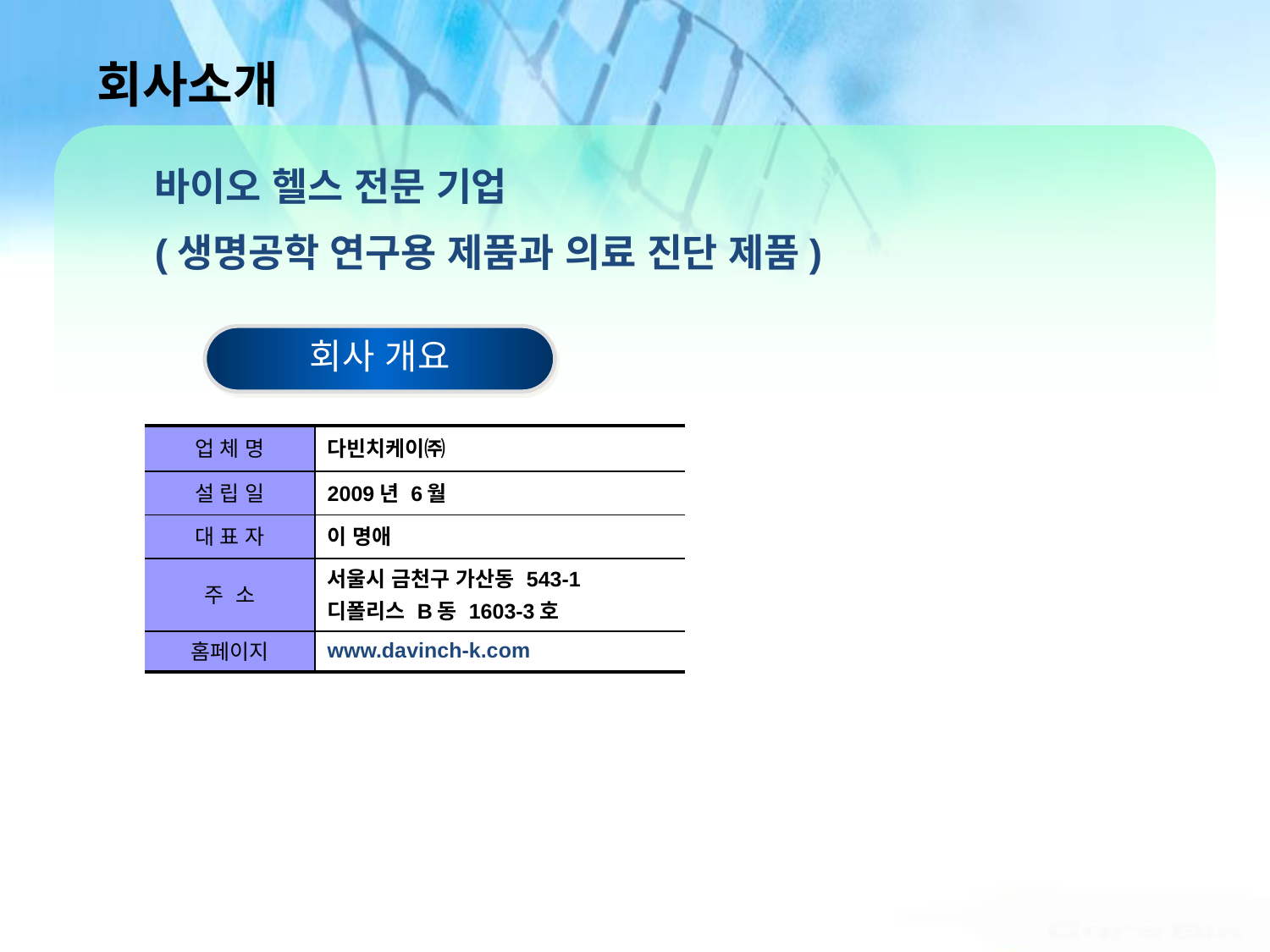

회사소개

바이오 헬스 전문 기업
(생명공학 연구용 제품과 의료 진단 제품)
회사 개요
| 업 체 명 | 다빈치케이㈜ |
| --- | --- |
| 설 립 일 | 2009년 6월 |
| 대 표 자 | 이 명애 |
| 주 소 | 서울시 금천구 가산동 543-1 디폴리스 B동 1603-3호 |
| 홈페이지 | www.davinch-k.com |